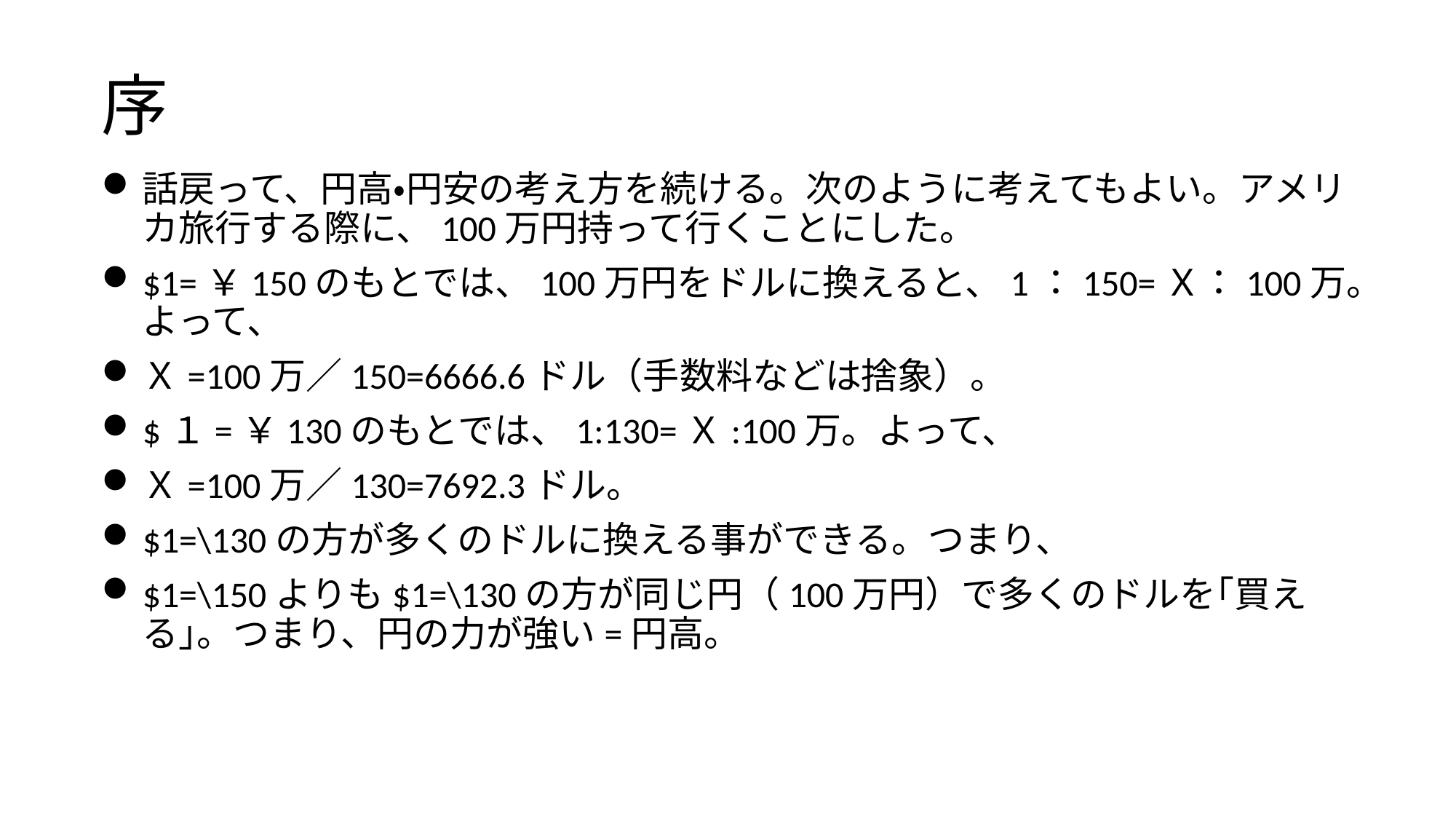

# 序
話戻って、円高・円安の考え方を続ける。次のように考えてもよい。アメリカ旅行する際に、100万円持って行くことにした。
$1=￥150のもとでは、100万円をドルに換えると、1：150=Ｘ：100万。よって、
Ｘ=100万／150=6666.6ドル（手数料などは捨象）。
$１=￥130のもとでは、1:130=Ｘ:100万。よって、
Ｘ=100万／130=7692.3ドル。
$1=\130の方が多くのドルに換える事ができる。つまり、
$1=\150よりも$1=\130の方が同じ円（100万円）で多くのドルを｢買える｣。つまり、円の力が強い=円高。